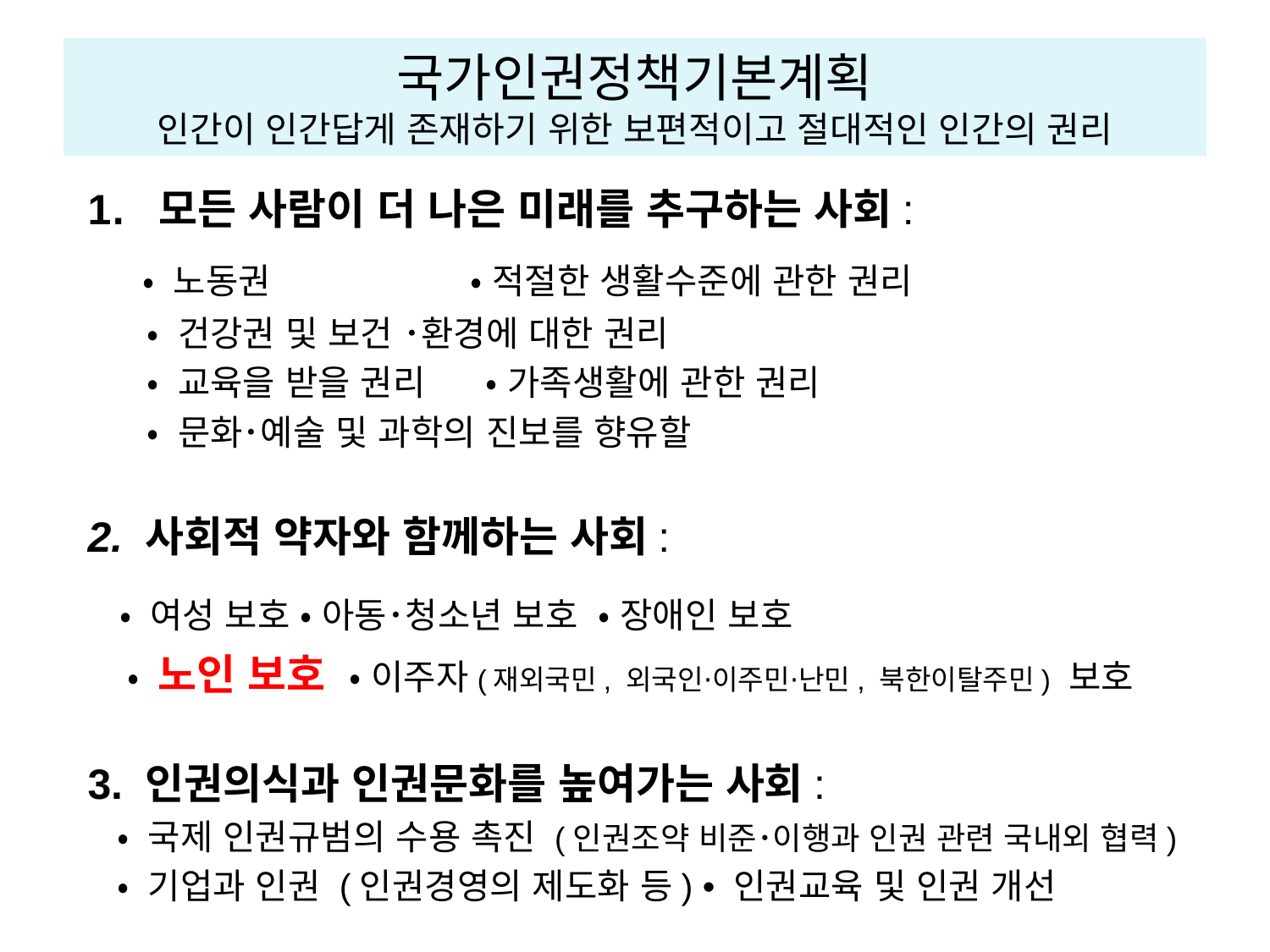

# 국가인권정책기본계획 인간이 인간답게 존재하기 위한 보편적이고 절대적인 인간의 권리
모든 사람이 더 나은 미래를 추구하는 사회:
    • 노동권                    • 적절한 생활수준에 관한 권리
      • 건강권 및 보건 ･환경에 대한 권리
      • 교육을 받을 권리      • 가족생활에 관한 권리
      • 문화･예술 및 과학의 진보를 향유할

2. 사회적 약자와 함께하는 사회:
  • 여성 보호 • 아동･청소년 보호  • 장애인 보호
    • 노인 보호  • 이주자(재외국민, 외국인⋅이주민⋅난민, 북한이탈주민) 보호

3. 인권의식과 인권문화를 높여가는 사회:
   • 국제 인권규범의 수용 촉진 (인권조약 비준･이행과 인권 관련 국내외 협력)
   • 기업과 인권 (인권경영의 제도화 등) • 인권교육 및 인권 개선